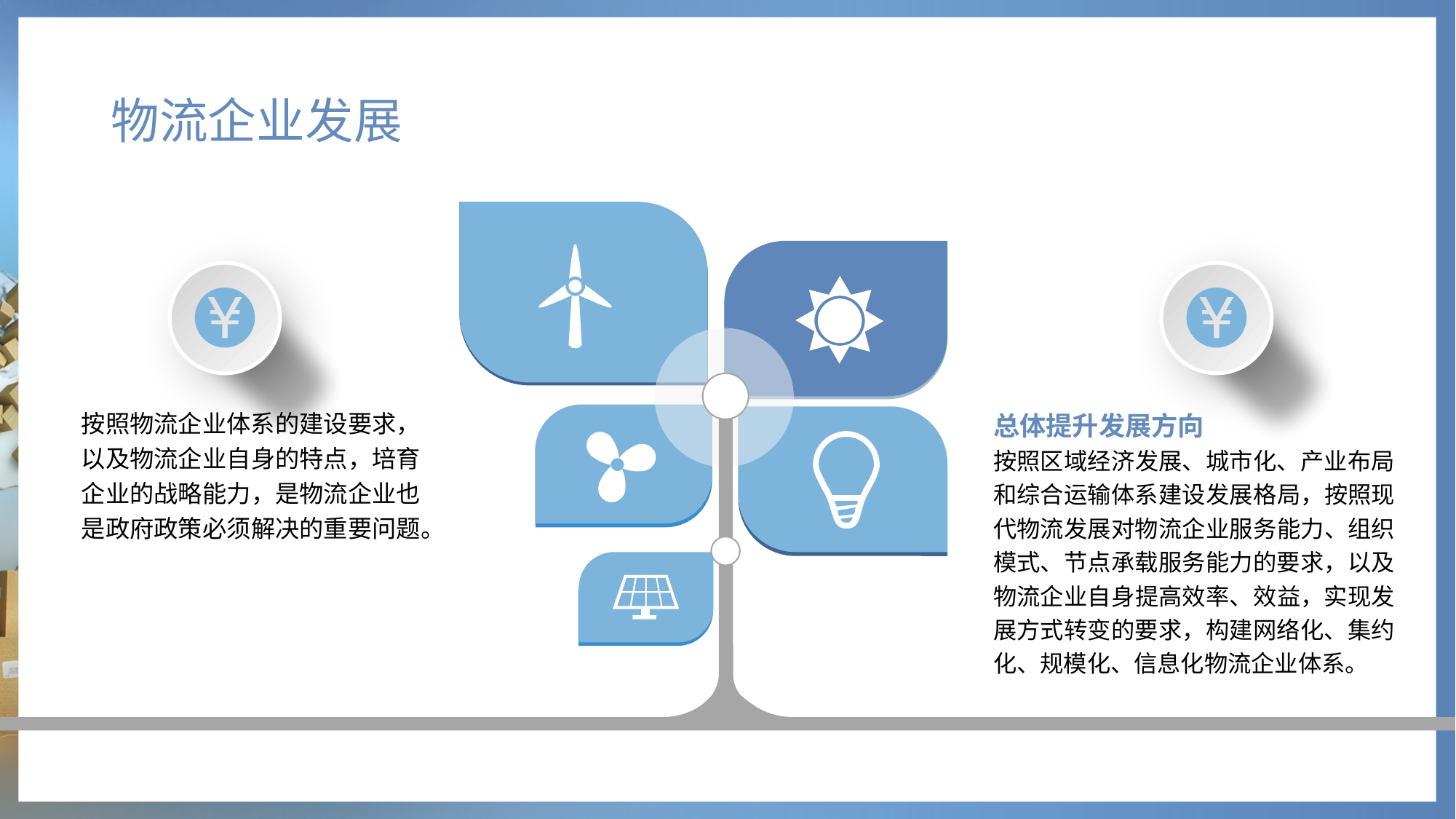

# 物流企业发展

按照物流企业体系的建设要求，以及物流企业自身的特点，培育企业的战略能力，是物流企业也是政府政策必须解决的重要问题。

总体提升发展方向
按照区域经济发展、城市化、产业布局和综合运输体系建设发展格局，按照现代物流发展对物流企业服务能力、组织模式、节点承载服务能力的要求，以及物流企业自身提高效率、效益，实现发展方式转变的要求，构建网络化、集约化、规模化、信息化物流企业体系。